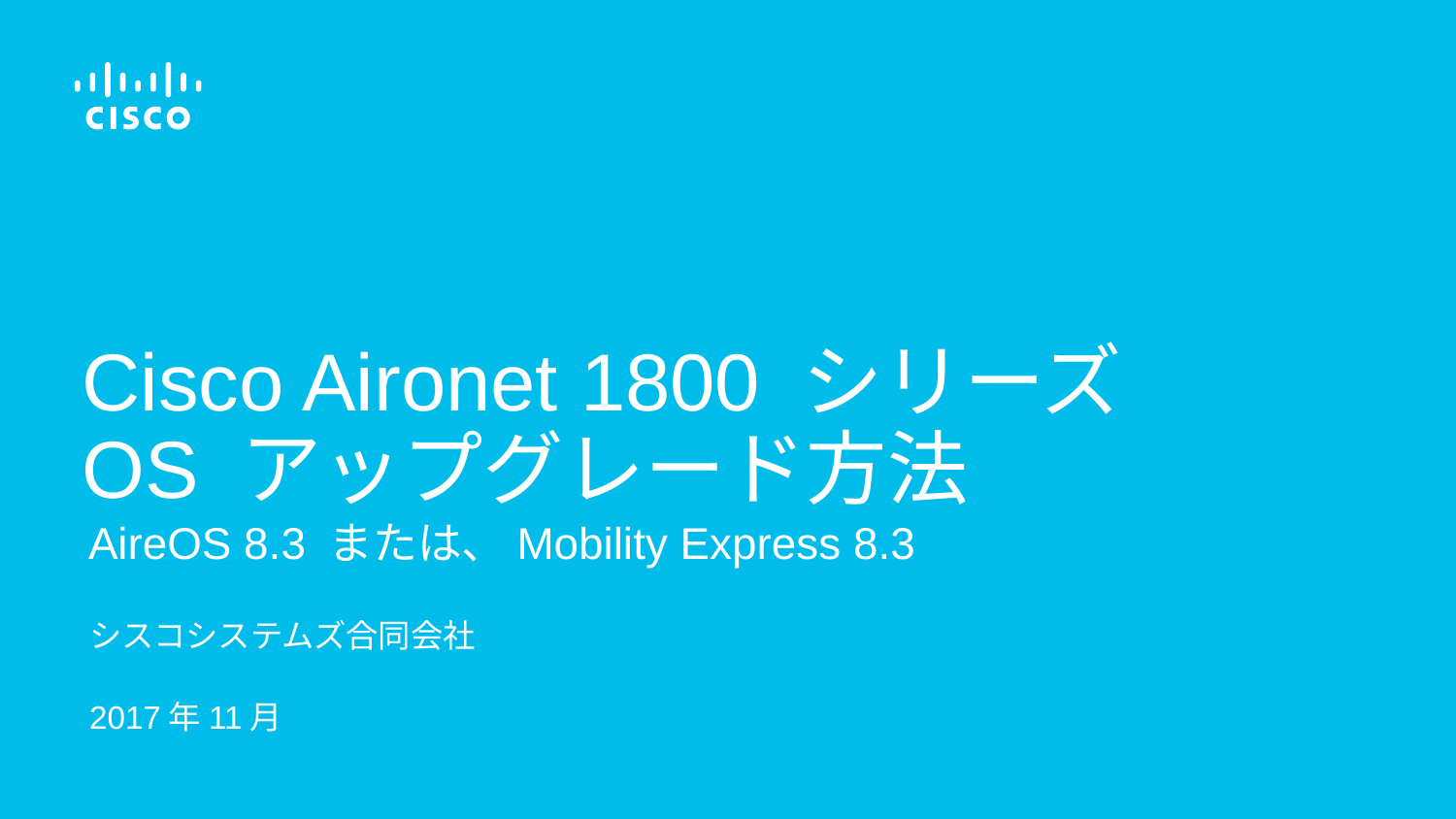

# Cisco Aironet 1800 シリーズ OS アップグレード方法
AireOS 8.3 または、Mobility Express 8.3
シスコシステムズ合同会社

2017年11月